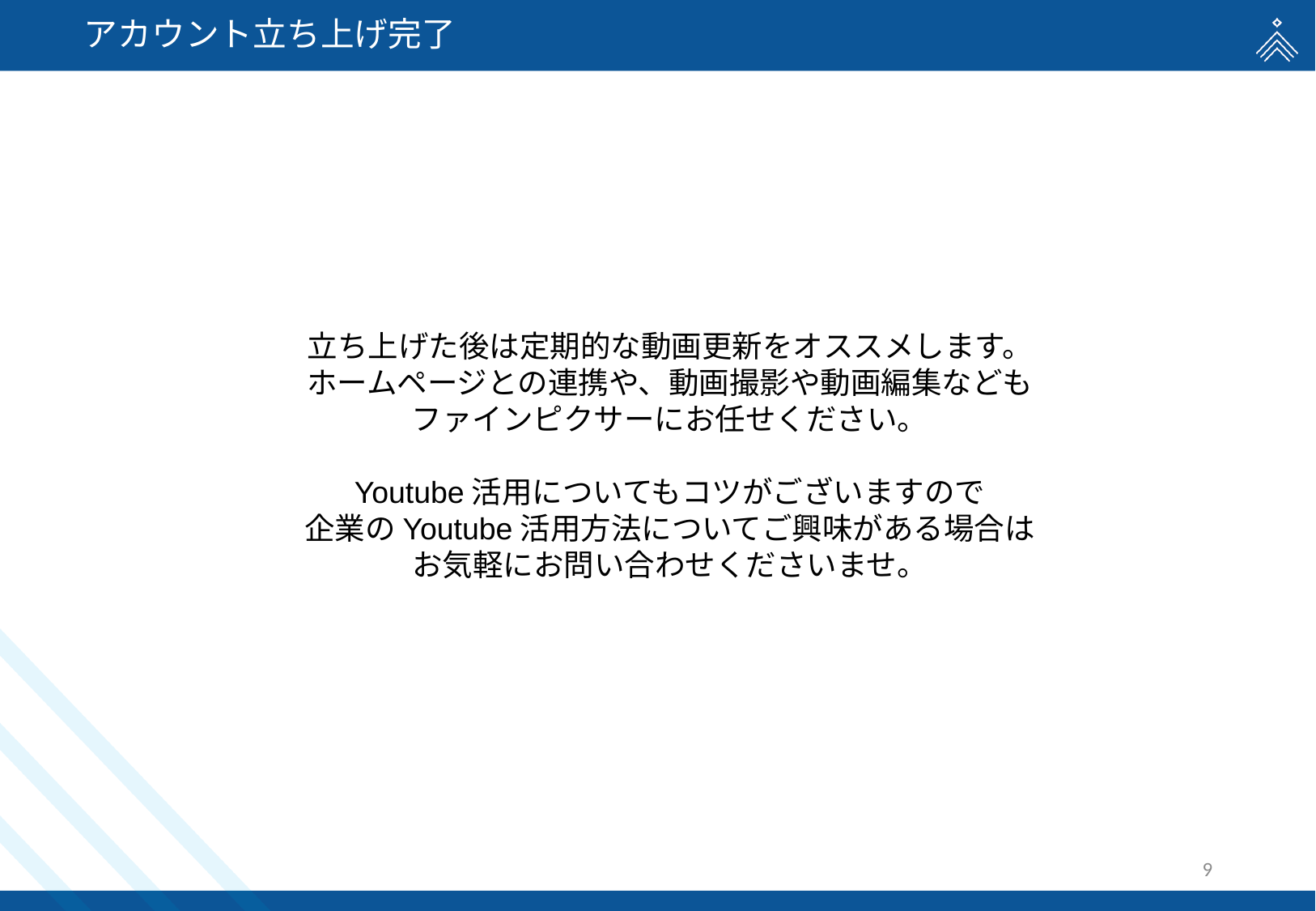

# アカウント立ち上げ完了
立ち上げた後は定期的な動画更新をオススメします。
ホームページとの連携や、動画撮影や動画編集なども
ファインピクサーにお任せください。

Youtube活用についてもコツがございますので
企業のYoutube活用方法についてご興味がある場合は
お気軽にお問い合わせくださいませ。
9